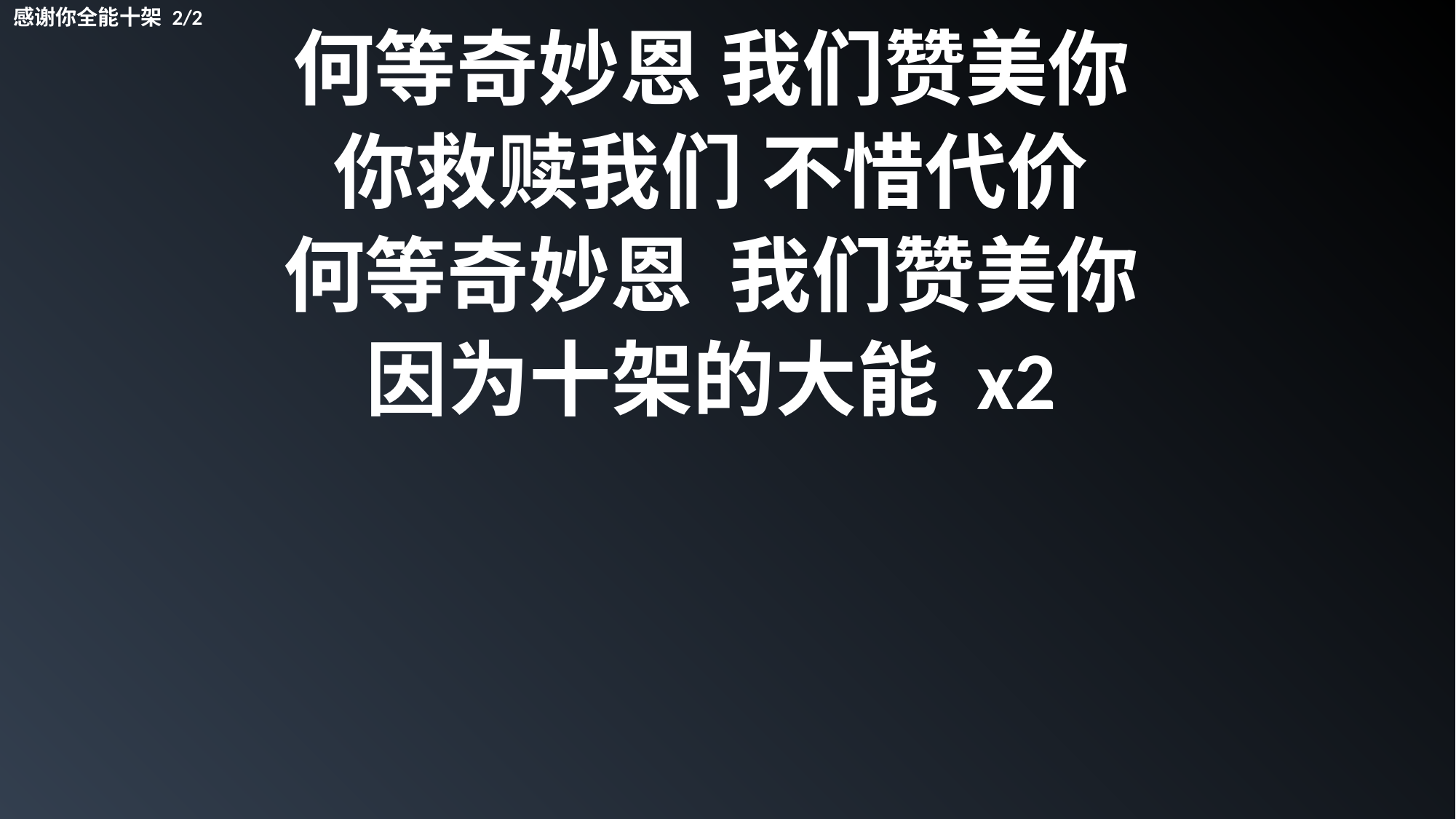

感谢你全能十架 2/2
何等奇妙恩 我们赞美你
你救赎我们 不惜代价
何等奇妙恩  我们赞美你
因为十架的大能 x2